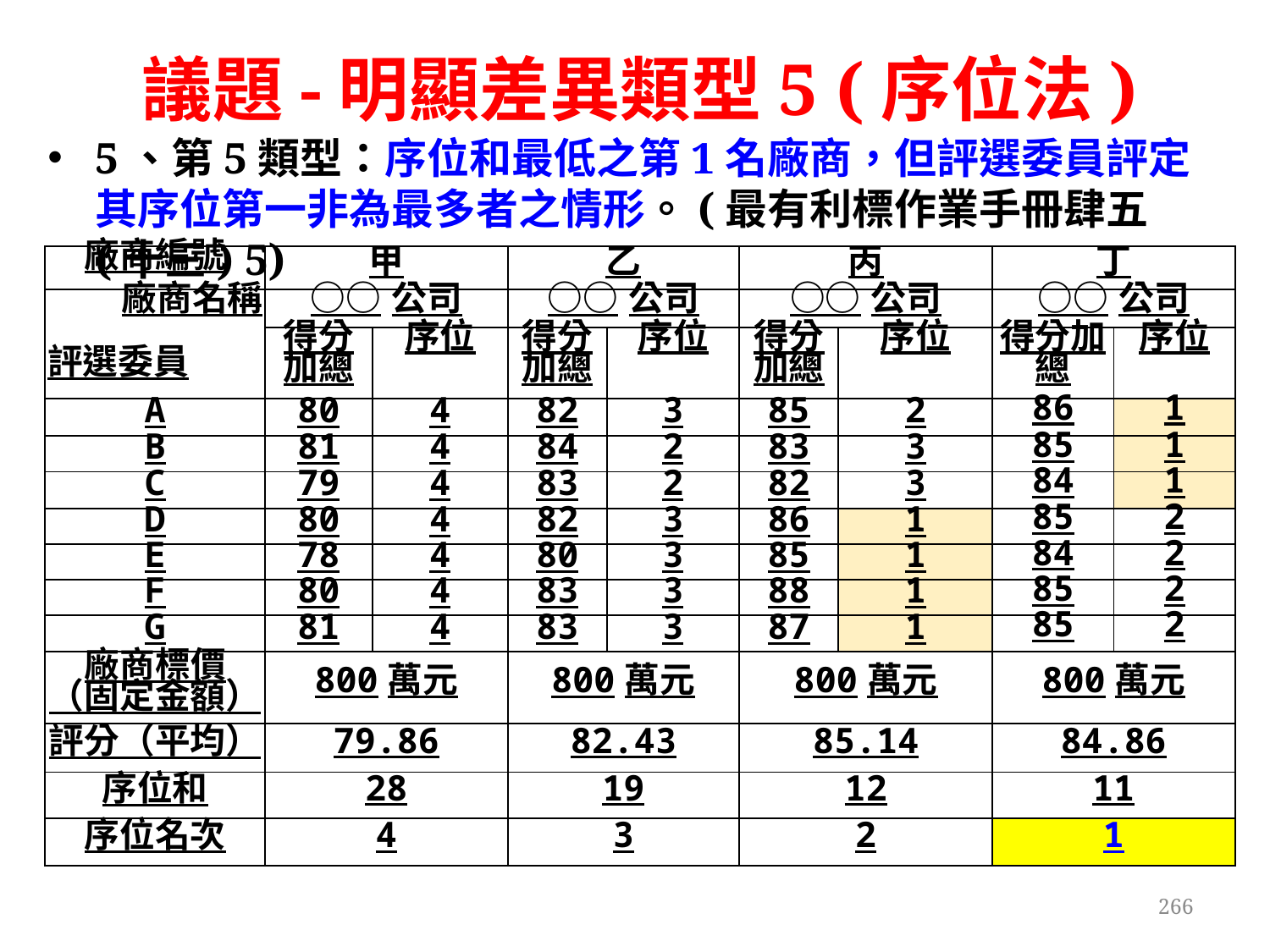

# 議題-明顯差異類型5 (序位法)
5、第5類型：序位和最低之第1名廠商，但評選委員評定其序位第一非為最多者之情形。(最有利標作業手冊肆五(十三) 5)
| 廠商編號 | 甲 |  | 乙 |  | 丙 |  | 丁 |  |
| --- | --- | --- | --- | --- | --- | --- | --- | --- |
| 廠商名稱 評選委員 | ○○公司 |  | ○○公司 |  | ○○公司 |  | ○○公司 |  |
|  | 得分加總 | 序位 | 得分加總 | 序位 | 得分加總 | 序位 | 得分加總 | 序位 |
| A | 80 | 4 | 82 | 3 | 85 | 2 | 86 | 1 |
| B | 81 | 4 | 84 | 2 | 83 | 3 | 85 | 1 |
| C | 79 | 4 | 83 | 2 | 82 | 3 | 84 | 1 |
| D | 80 | 4 | 82 | 3 | 86 | 1 | 85 | 2 |
| E | 78 | 4 | 80 | 3 | 85 | 1 | 84 | 2 |
| F | 80 | 4 | 83 | 3 | 88 | 1 | 85 | 2 |
| G | 81 | 4 | 83 | 3 | 87 | 1 | 85 | 2 |
| 廠商標價 （固定金額） | 800萬元 |  | 800萬元 |  | 800萬元 |  | 800萬元 |  |
| 評分（平均） | 79.86 |  | 82.43 |  | 85.14 |  | 84.86 |  |
| 序位和 | 28 |  | 19 |  | 12 |  | 11 |  |
| 序位名次 | 4 |  | 3 |  | 2 |  | 1 |  |
266